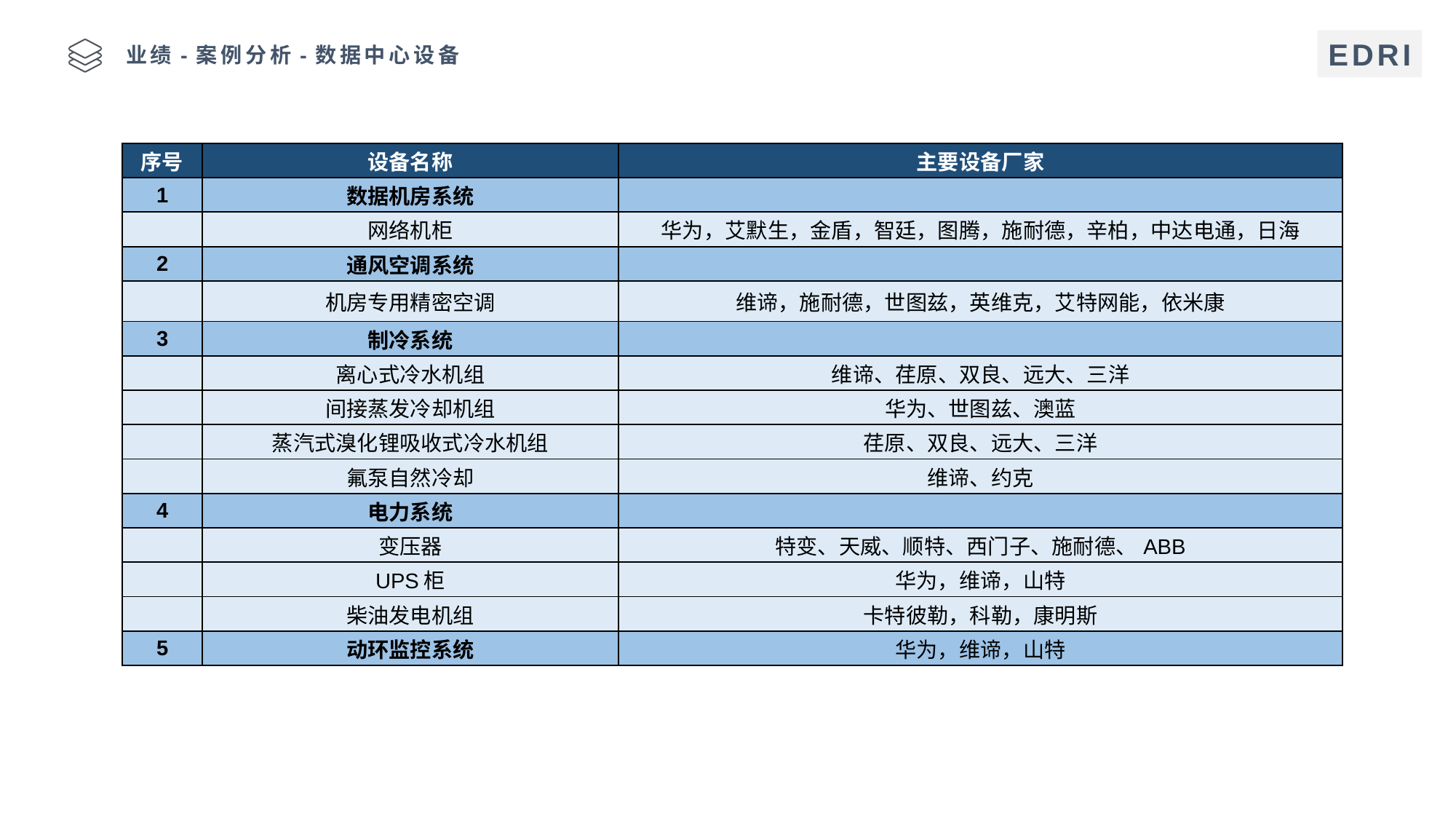

EDRI
业绩-案例分析-数据中心设备

| 序号 | 设备名称 | 主要设备厂家 |
| --- | --- | --- |
| 1 | 数据机房系统 |  |
|  | 网络机柜 | 华为，艾默生，金盾，智廷，图腾，施耐德，辛柏，中达电通，日海 |
| 2 | 通风空调系统 |  |
|  | 机房专用精密空调 | 维谛，施耐德，世图兹，英维克，艾特网能，依米康 |
| 3 | 制冷系统 |  |
|  | 离心式冷水机组 | 维谛、荏原、双良、远大、三洋 |
|  | 间接蒸发冷却机组 | 华为、世图兹、澳蓝 |
|  | 蒸汽式溴化锂吸收式冷水机组 | 荏原、双良、远大、三洋 |
|  | 氟泵自然冷却 | 维谛、约克 |
| 4 | 电力系统 |  |
|  | 变压器 | 特变、天威、顺特、西门子、施耐德、ABB |
|  | UPS柜 | 华为，维谛，山特 |
|  | 柴油发电机组 | 卡特彼勒，科勒，康明斯 |
| 5 | 动环监控系统 | 华为，维谛，山特 |